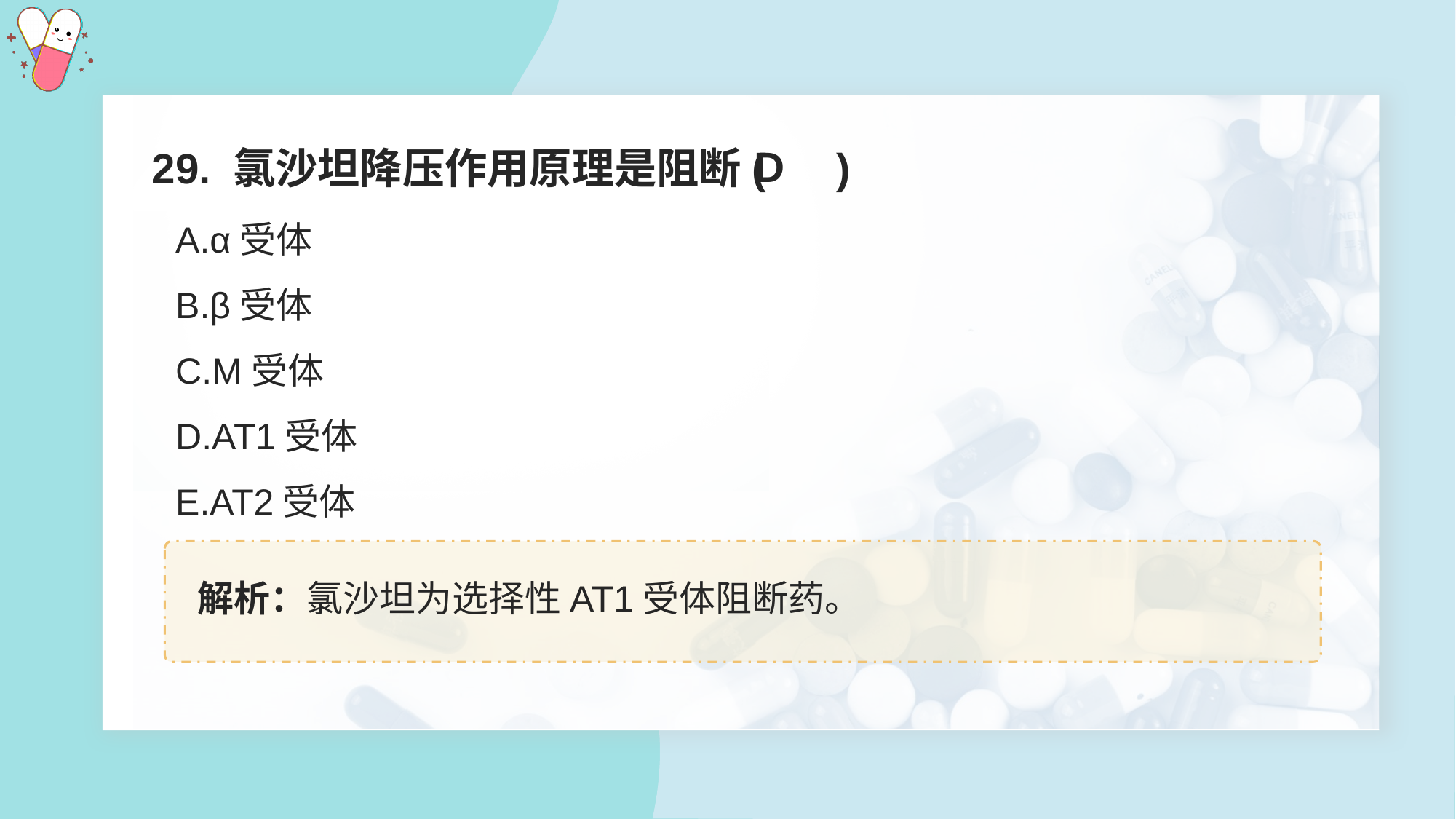

29. 氯沙坦降压作用原理是阻断(      )
D
A.α受体
B.β受体
C.M受体
D.AT1受体
E.AT2受体

解析：氯沙坦为选择性AT1受体阻断药。